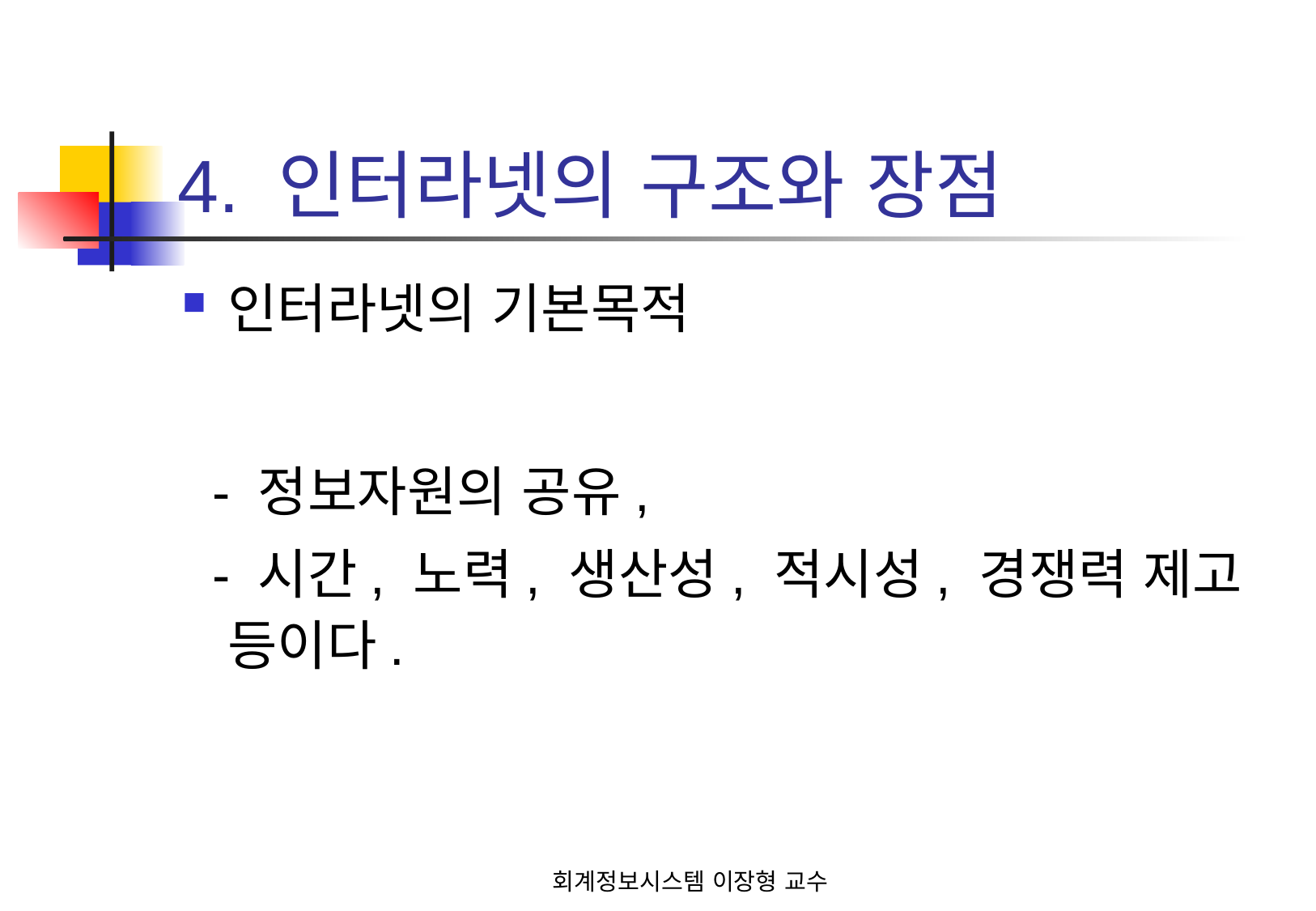

# 4. 인터라넷의 구조와 장점
인터라넷의 기본목적

  - 정보자원의 공유,
  - 시간, 노력, 생산성, 적시성, 경쟁력 제고 등이다.
회계정보시스템 이장형 교수